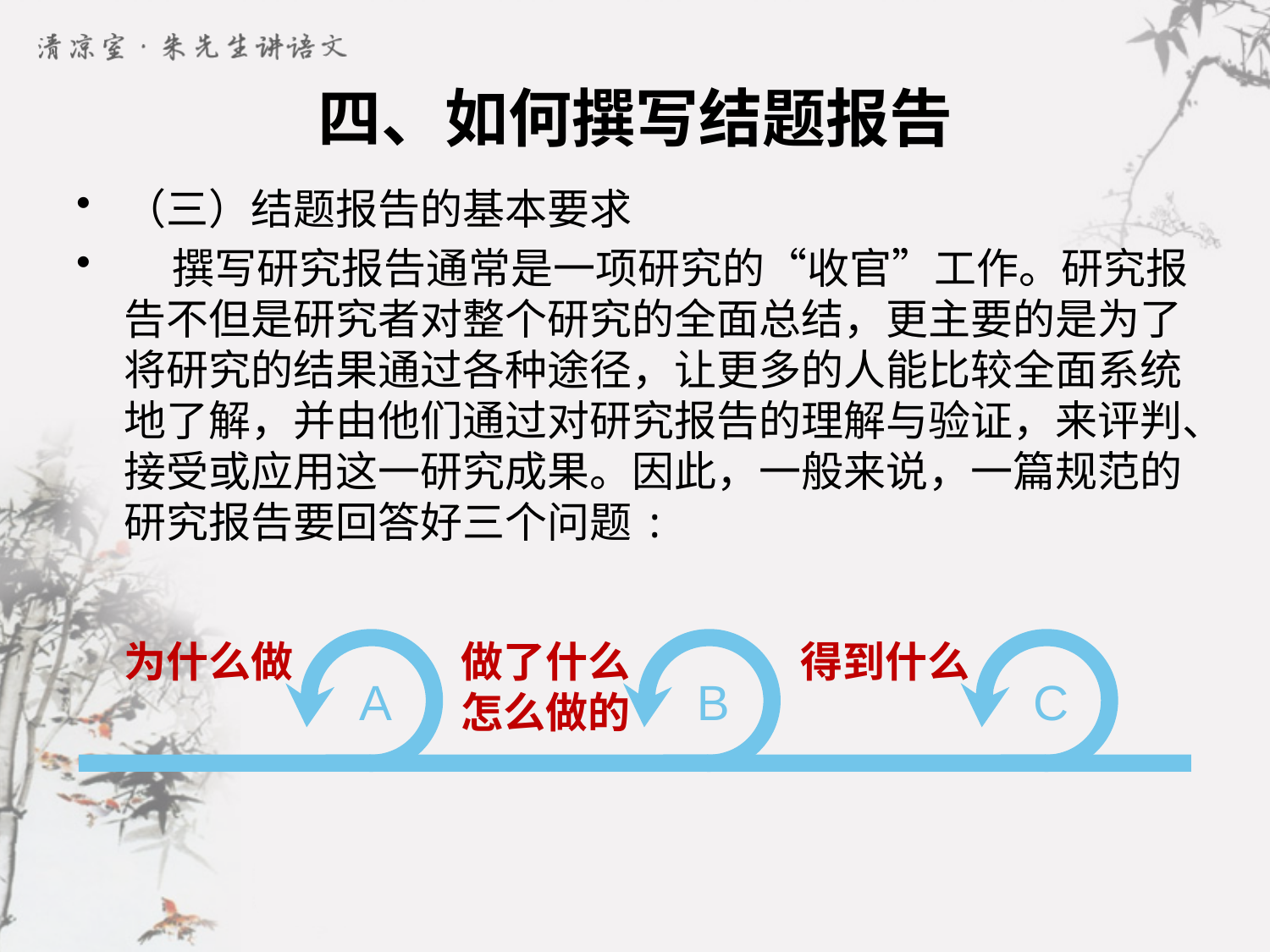

# 四、如何撰写结题报告
（三）结题报告的基本要求
    撰写研究报告通常是一项研究的“收官”工作。研究报告不但是研究者对整个研究的全面总结，更主要的是为了将研究的结果通过各种途径，让更多的人能比较全面系统地了解，并由他们通过对研究报告的理解与验证，来评判、接受或应用这一研究成果。因此，一般来说，一篇规范的研究报告要回答好三个问题:
为什么做
A
做了什么怎么做的
B
得到什么
C